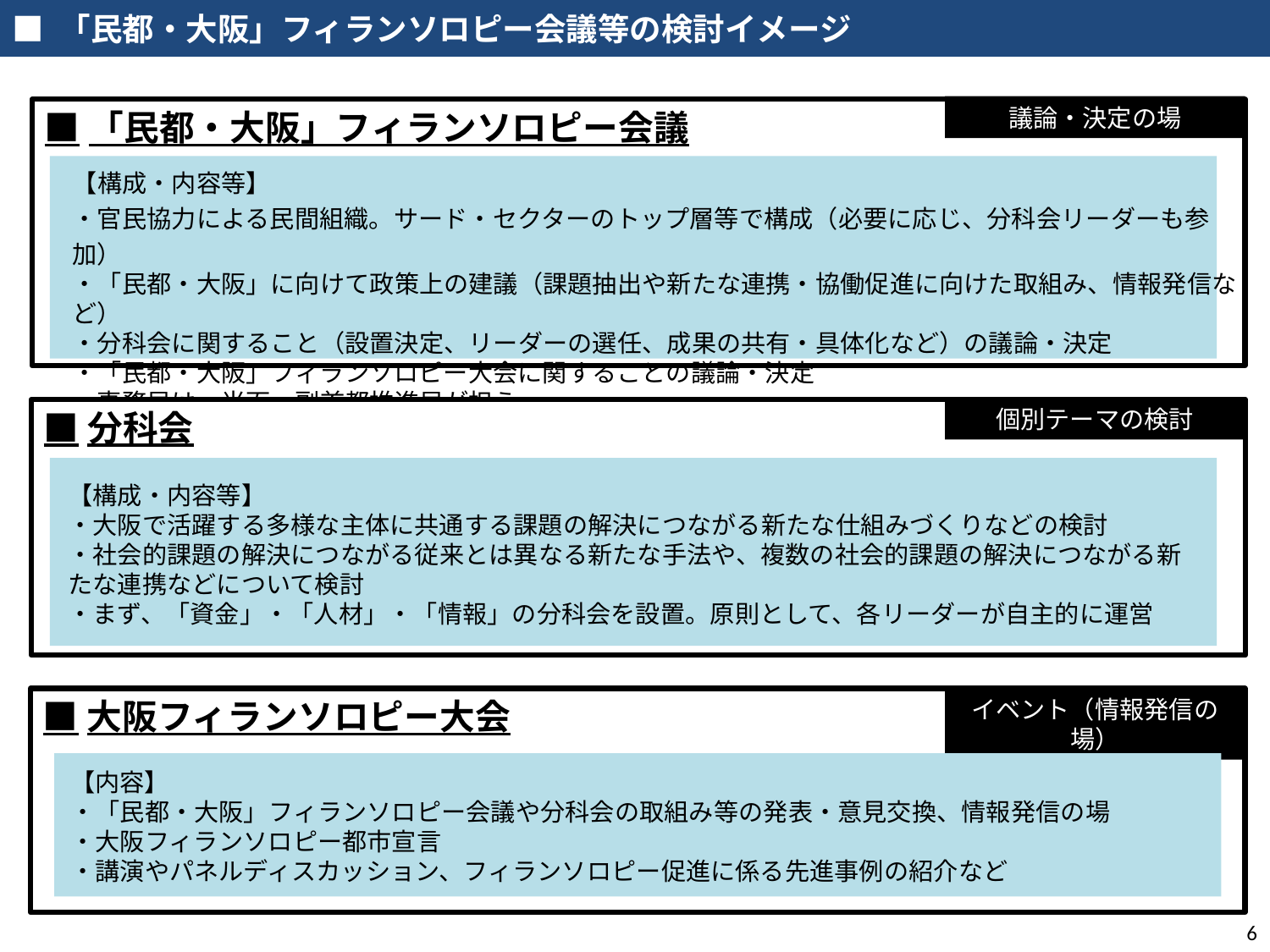

■ 「民都・大阪」フィランソロピー会議等の検討イメージ
議論・決定の場
■「民都・大阪」フィランソロピー会議

【構成・内容等】
・官民協力による民間組織。サード・セクターのトップ層等で構成（必要に応じ、分科会リーダーも参加）
・「民都・大阪」に向けて政策上の建議（課題抽出や新たな連携・協働促進に向けた取組み、情報発信など）
・分科会に関すること（設置決定、リーダーの選任、成果の共有・具体化など）の議論・決定
・「民都・大阪」フィランソロピー大会に関することの議論・決定
・事務局は、当面、副首都推進局が担う

設置
個別テーマの検討
■分科会

【構成・内容等】
・大阪で活躍する多様な主体に共通する課題の解決につながる新たな仕組みづくりなどの検討
・社会的課題の解決につながる従来とは異なる新たな手法や、複数の社会的課題の解決につながる新たな連携などについて検討
・まず、「資金」・「人材」・「情報」の分科会を設置。原則として、各リーダーが自主的に運営
イベント（情報発信の場）
■大阪フィランソロピー大会

【内容】
・「民都・大阪」フィランソロピー会議や分科会の取組み等の発表・意見交換、情報発信の場
・大阪フィランソロピー都市宣言
・講演やパネルディスカッション、フィランソロピー促進に係る先進事例の紹介など
6